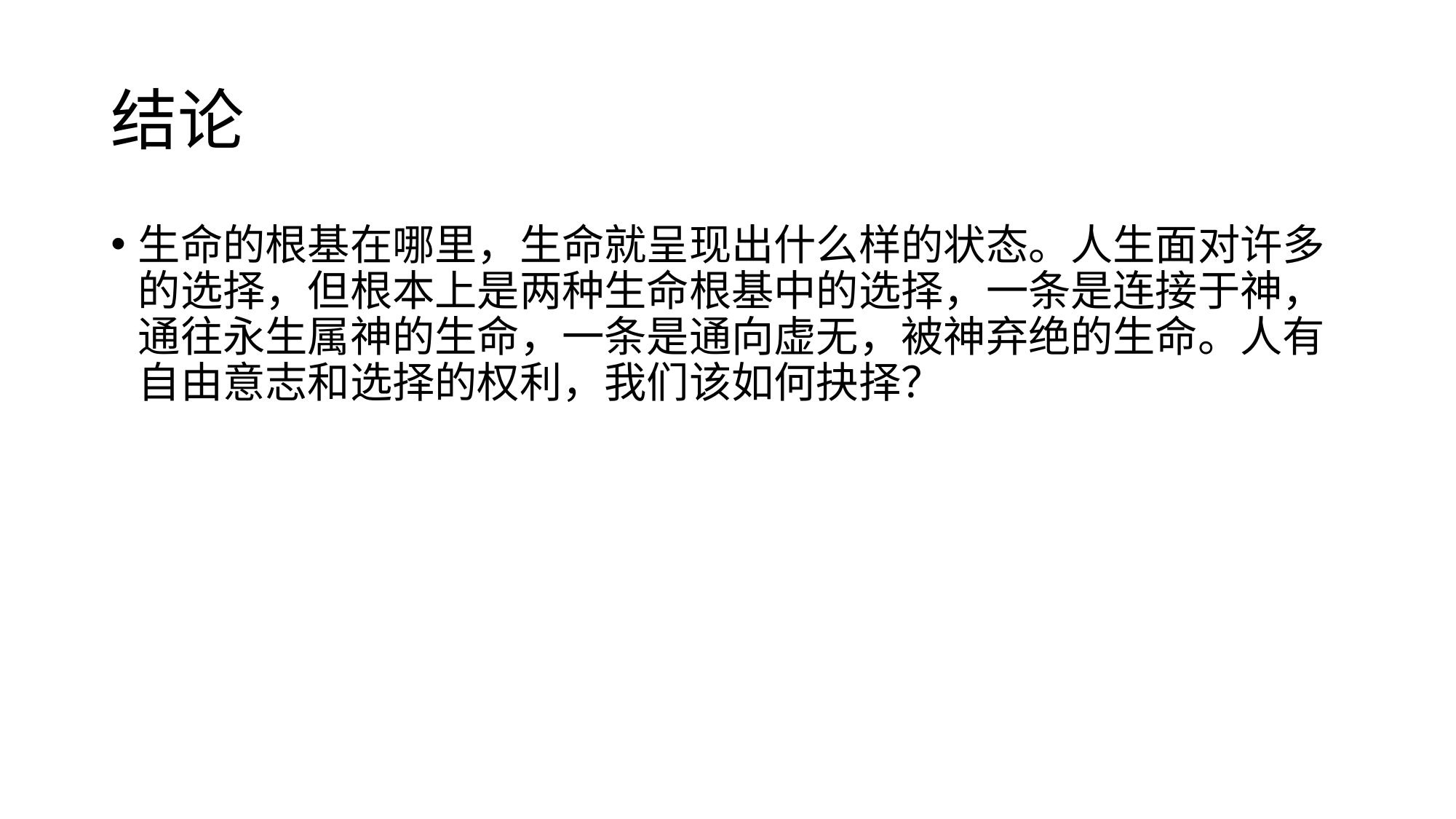

# 结论
生命的根基在哪里，生命就呈现出什么样的状态。人生面对许多的选择，但根本上是两种生命根基中的选择，一条是连接于神，通往永生属神的生命，一条是通向虚无，被神弃绝的生命。人有自由意志和选择的权利，我们该如何抉择？